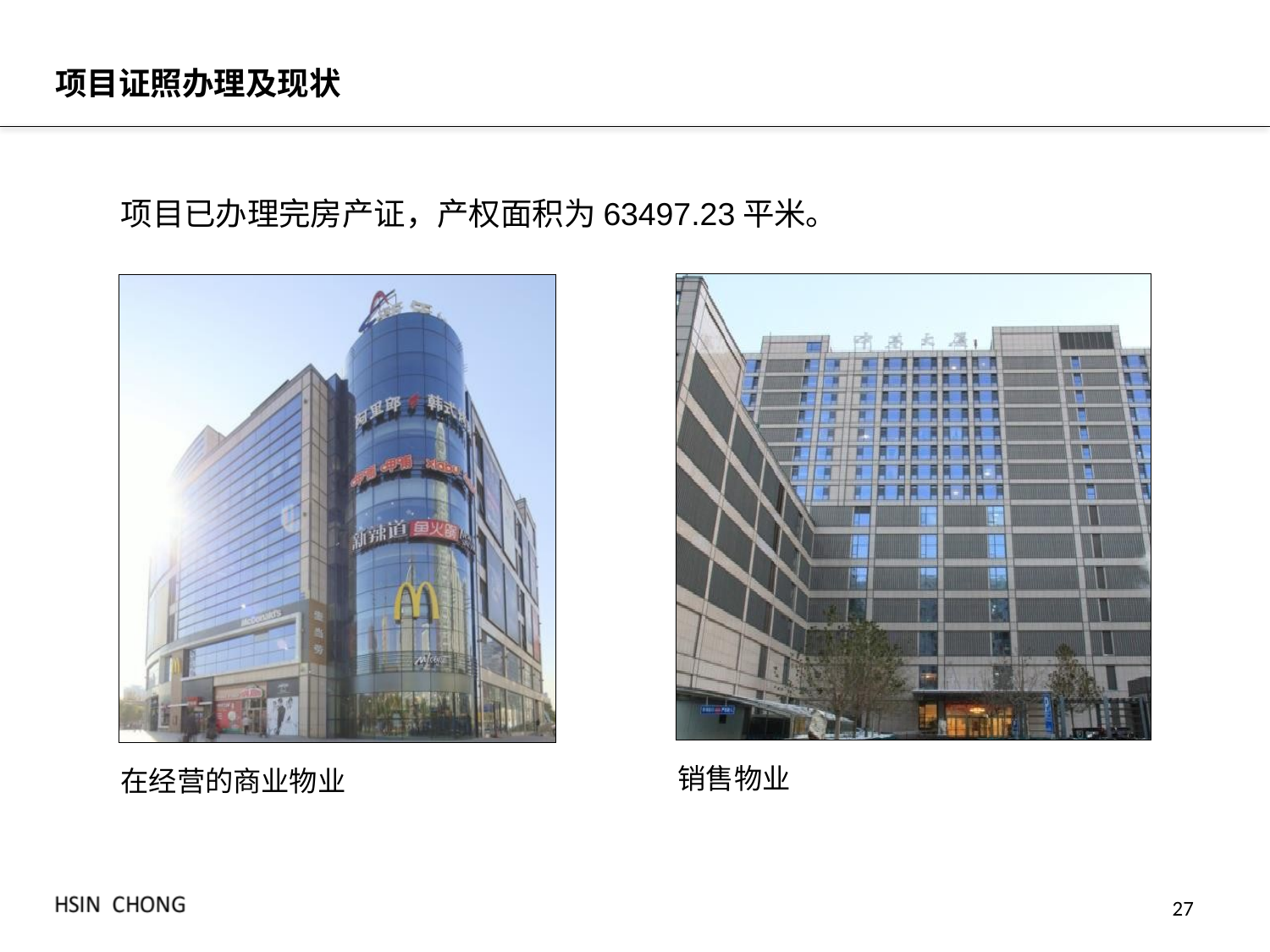

项目证照办理及现状
项目已办理完房产证，产权面积为63497.23平米。

销售物业
在经营的商业物业
27